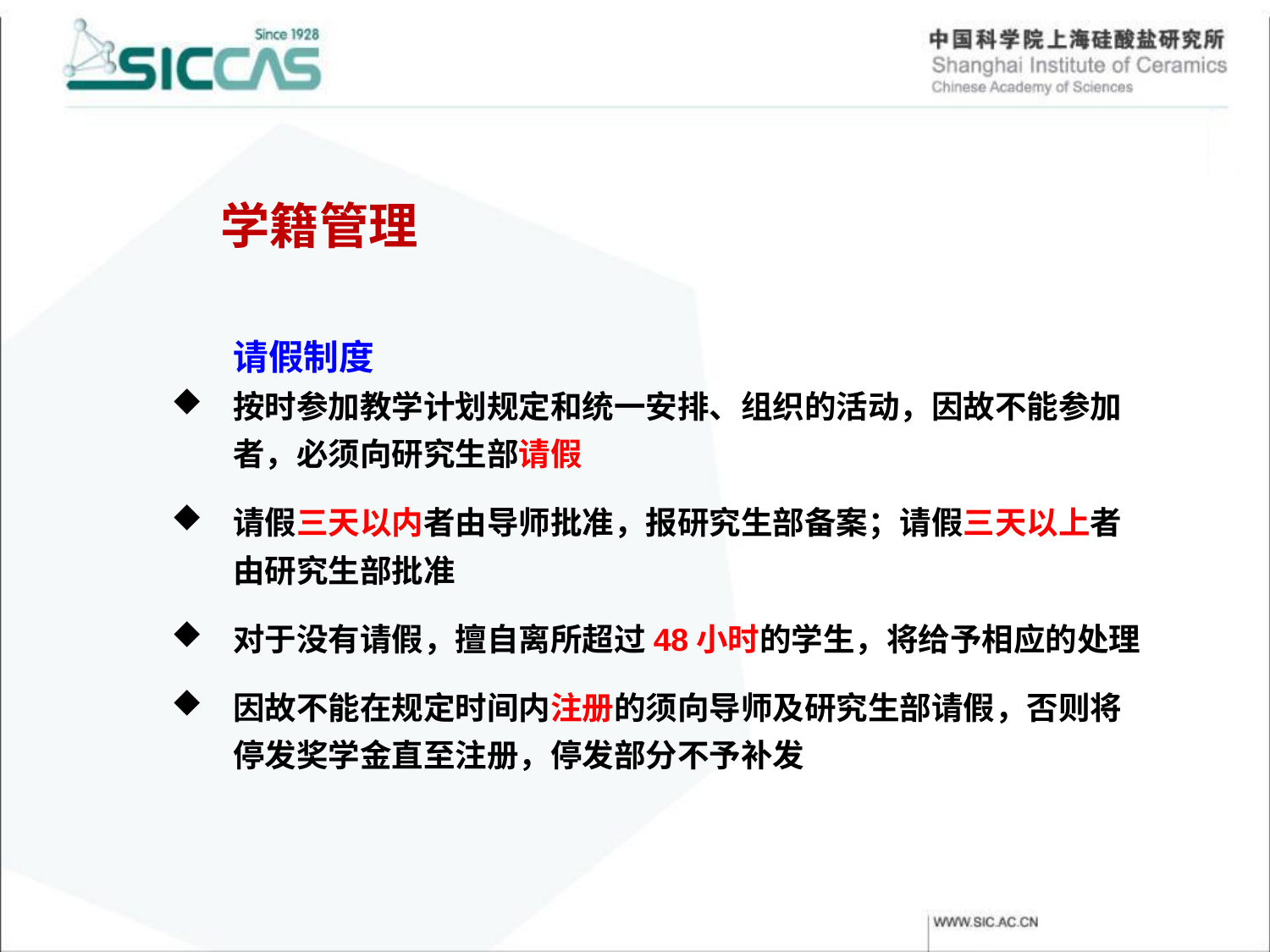

学籍管理
请假制度
按时参加教学计划规定和统一安排、组织的活动，因故不能参加者，必须向研究生部请假
请假三天以内者由导师批准，报研究生部备案；请假三天以上者由研究生部批准
对于没有请假，擅自离所超过48小时的学生，将给予相应的处理
因故不能在规定时间内注册的须向导师及研究生部请假，否则将停发奖学金直至注册，停发部分不予补发